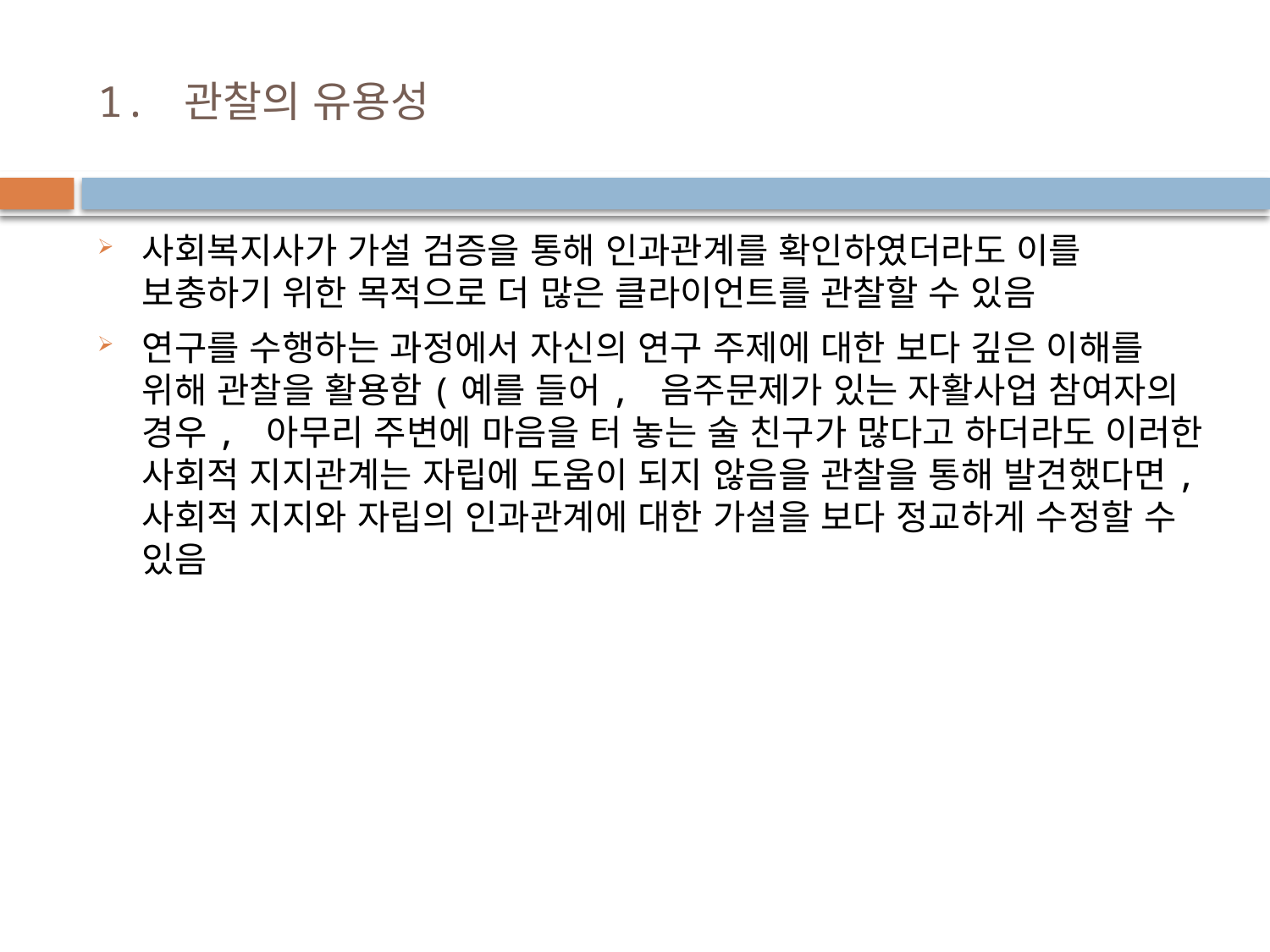

# 1. 관찰의 유용성
사회복지사가 가설 검증을 통해 인과관계를 확인하였더라도 이를 보충하기 위한 목적으로 더 많은 클라이언트를 관찰할 수 있음
연구를 수행하는 과정에서 자신의 연구 주제에 대한 보다 깊은 이해를 위해 관찰을 활용함(예를 들어, 음주문제가 있는 자활사업 참여자의 경우, 아무리 주변에 마음을 터 놓는 술 친구가 많다고 하더라도 이러한 사회적 지지관계는 자립에 도움이 되지 않음을 관찰을 통해 발견했다면, 사회적 지지와 자립의 인과관계에 대한 가설을 보다 정교하게 수정할 수 있음